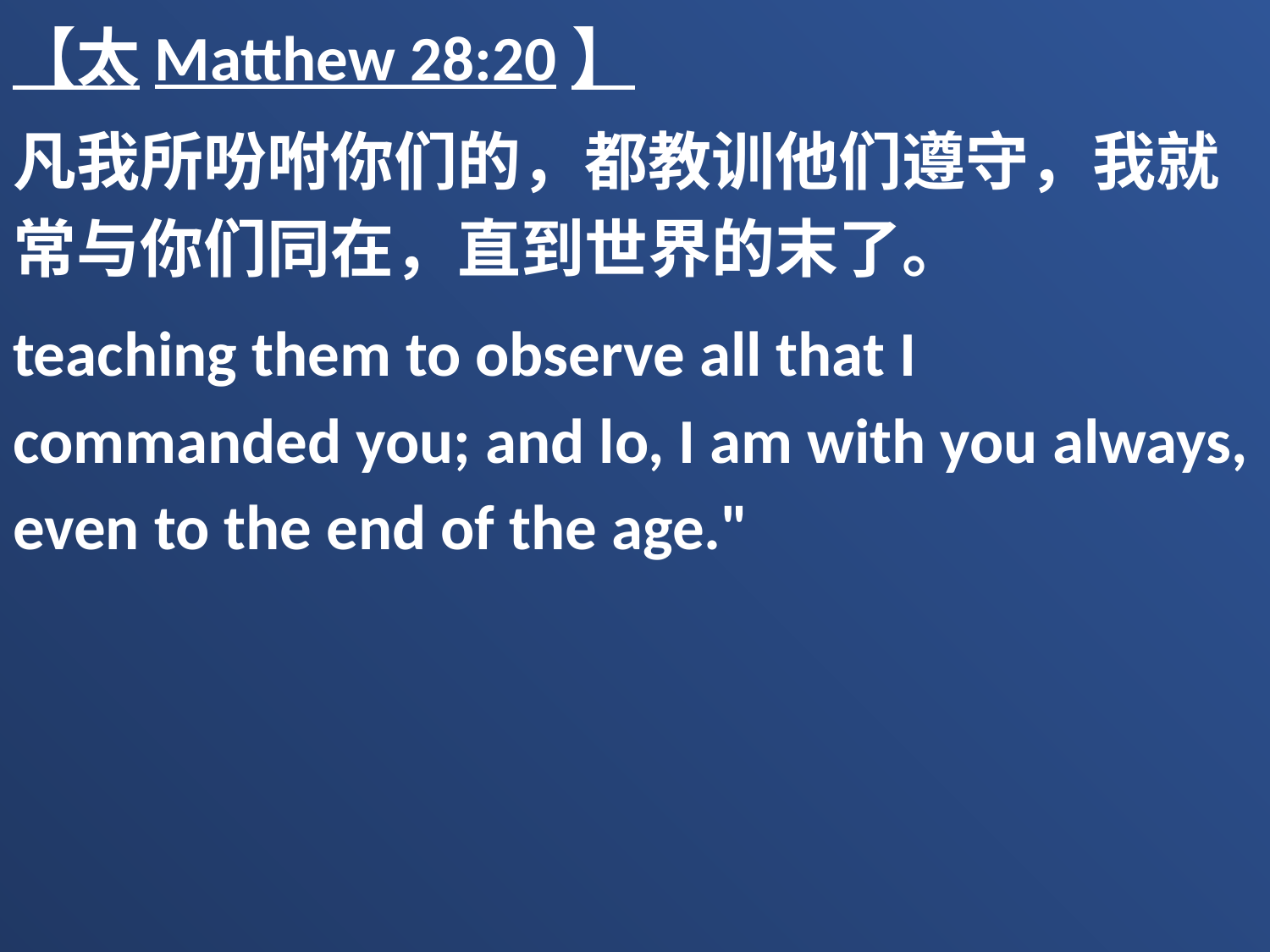

【太Matthew 28:20】
凡我所吩咐你们的，都教训他们遵守，我就常与你们同在，直到世界的末了。
teaching them to observe all that I commanded you; and lo, I am with you always, even to the end of the age."